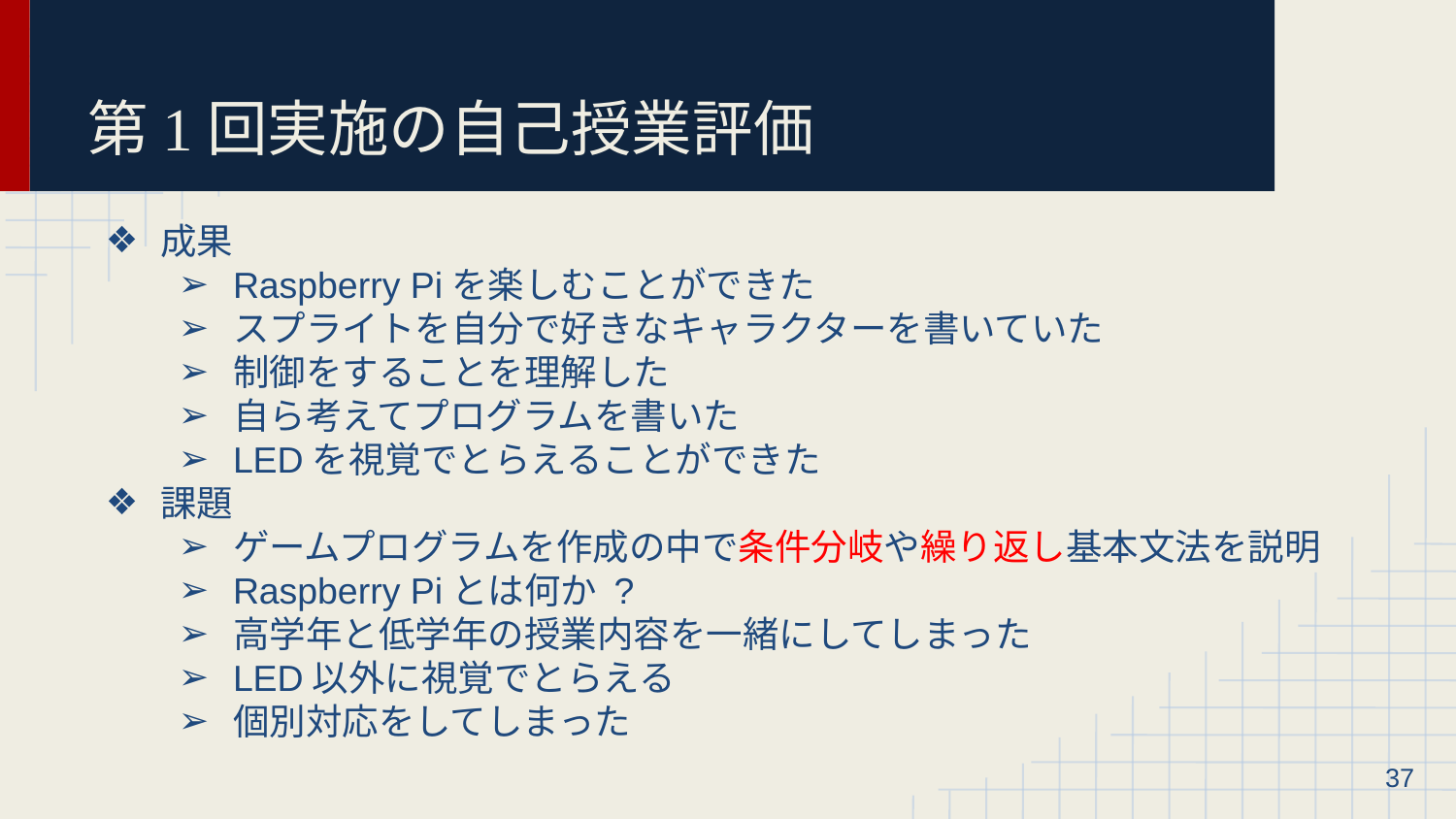

# 第1回実施の自己授業評価
成果
Raspberry Piを楽しむことができた
スプライトを自分で好きなキャラクターを書いていた
制御をすることを理解した
自ら考えてプログラムを書いた
LEDを視覚でとらえることができた
課題
ゲームプログラムを作成の中で条件分岐や繰り返し基本文法を説明
Raspberry Piとは何か ?
高学年と低学年の授業内容を一緒にしてしまった
LED以外に視覚でとらえる
個別対応をしてしまった

37